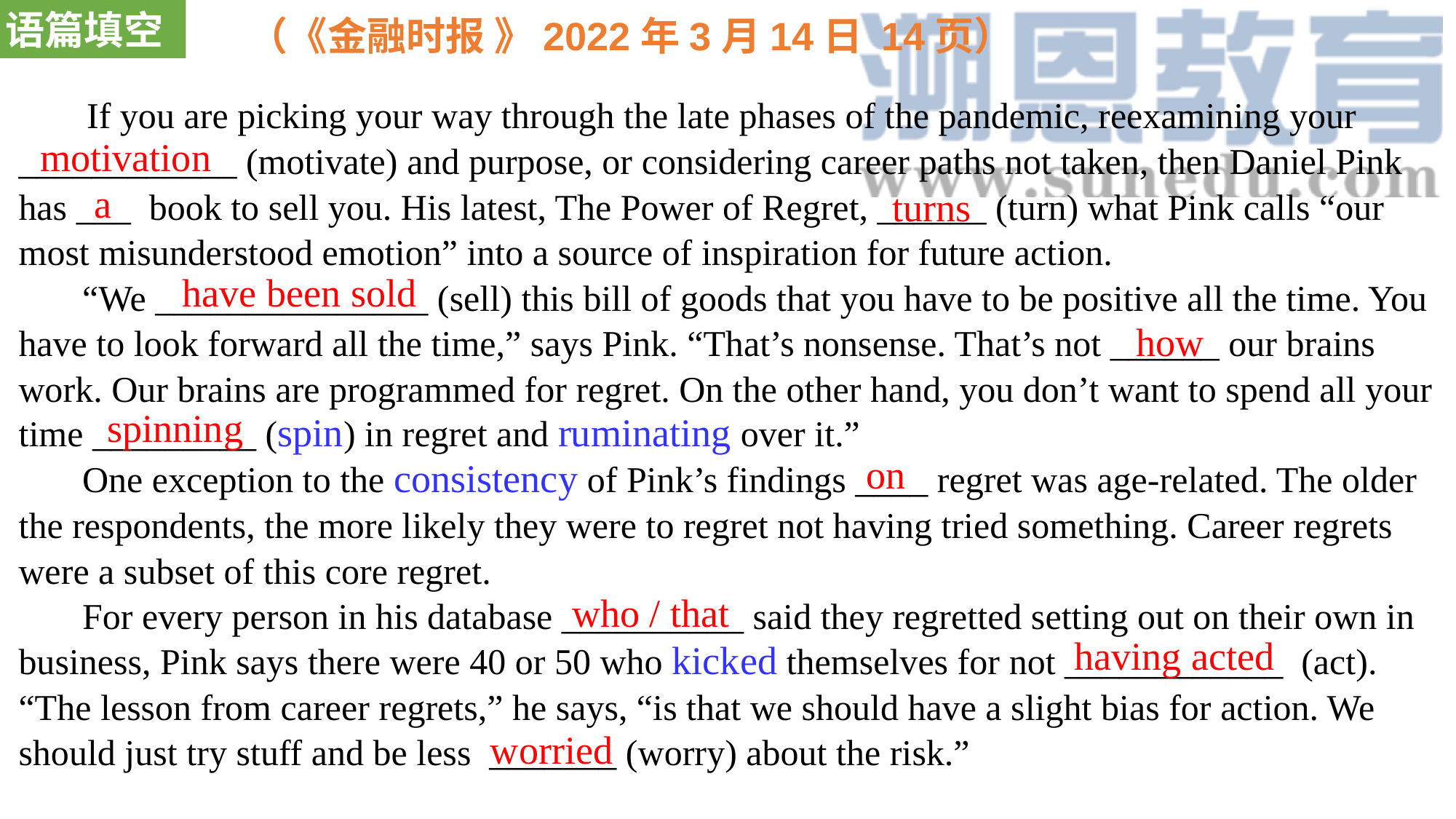

语篇填空
 （《金融时报 》2022年3月14日 14页）
       If you are picking your way through the late phases of the pandemic, reexamining your ____________ (motivate) and purpose, or considering career paths not taken, then Daniel Pink has ___  book to sell you. His latest, The Power of Regret, ______ (turn) what Pink calls “our most misunderstood emotion” into a source of inspiration for future action.
       “We _______________ (sell) this bill of goods that you have to be positive all the time. You have to look forward all the time,” says Pink. “That’s nonsense. That’s not ______ our brains work. Our brains are programmed for regret. On the other hand, you don’t want to spend all your time _________ (spin) in regret and ruminating over it.”
       One exception to the consistency of Pink’s findings ____ regret was age-related. The older the respondents, the more likely they were to regret not having tried something. Career regrets were a subset of this core regret.
       For every person in his database __________ said they regretted setting out on their own in business, Pink says there were 40 or 50 who kicked themselves for not ____________  (act). “The lesson from career regrets,” he says, “is that we should have a slight bias for action. We should just try stuff and be less  _______ (worry) about the risk.”
motivation
a
turns
have been sold
how
spinning
on
who / that
having acted
worried